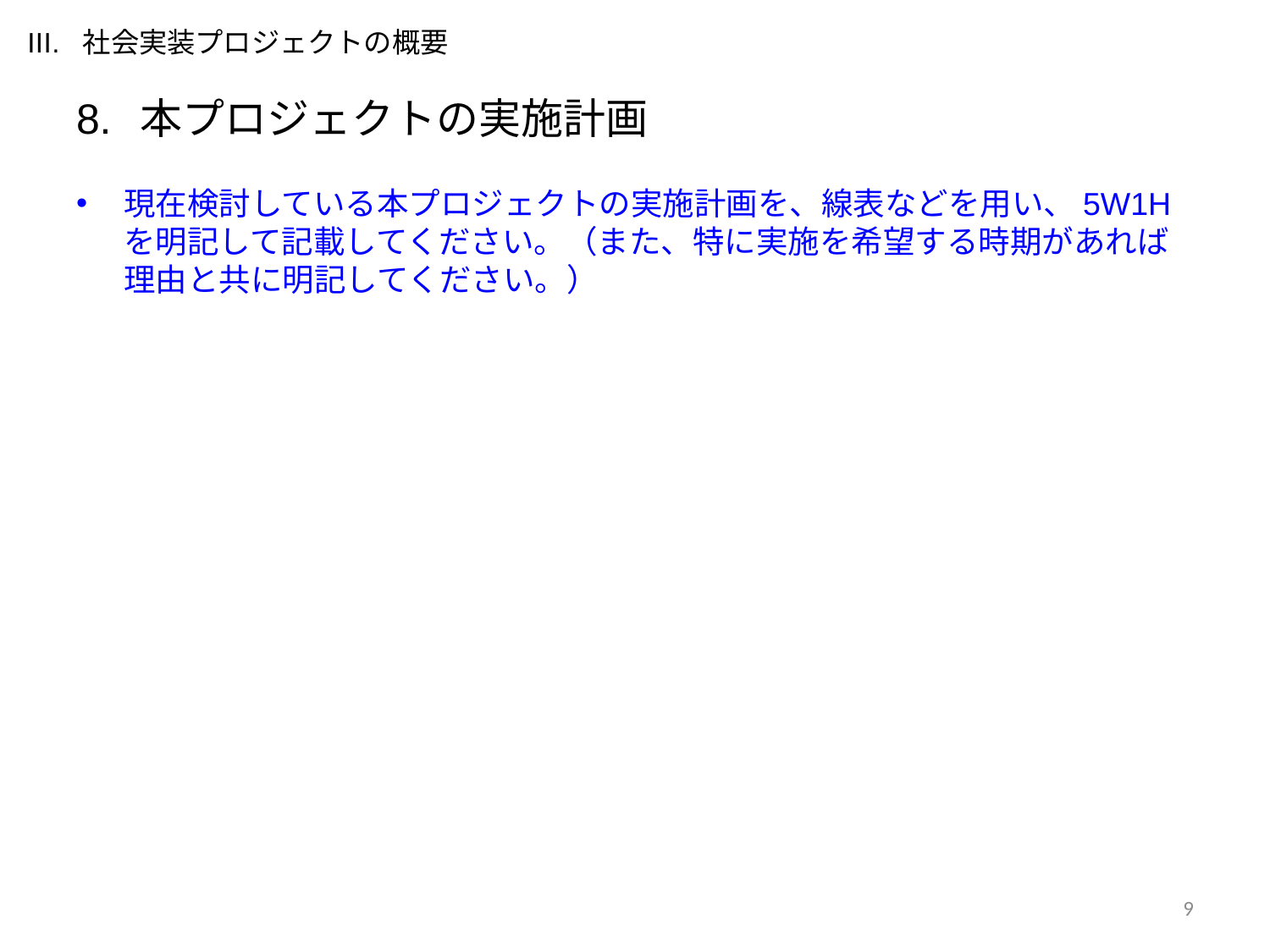

社会実装プロジェクトの概要
# 本プロジェクトの実施計画
現在検討している本プロジェクトの実施計画を、線表などを用い、5W1Hを明記して記載してください。（また、特に実施を希望する時期があれば理由と共に明記してください。）
9